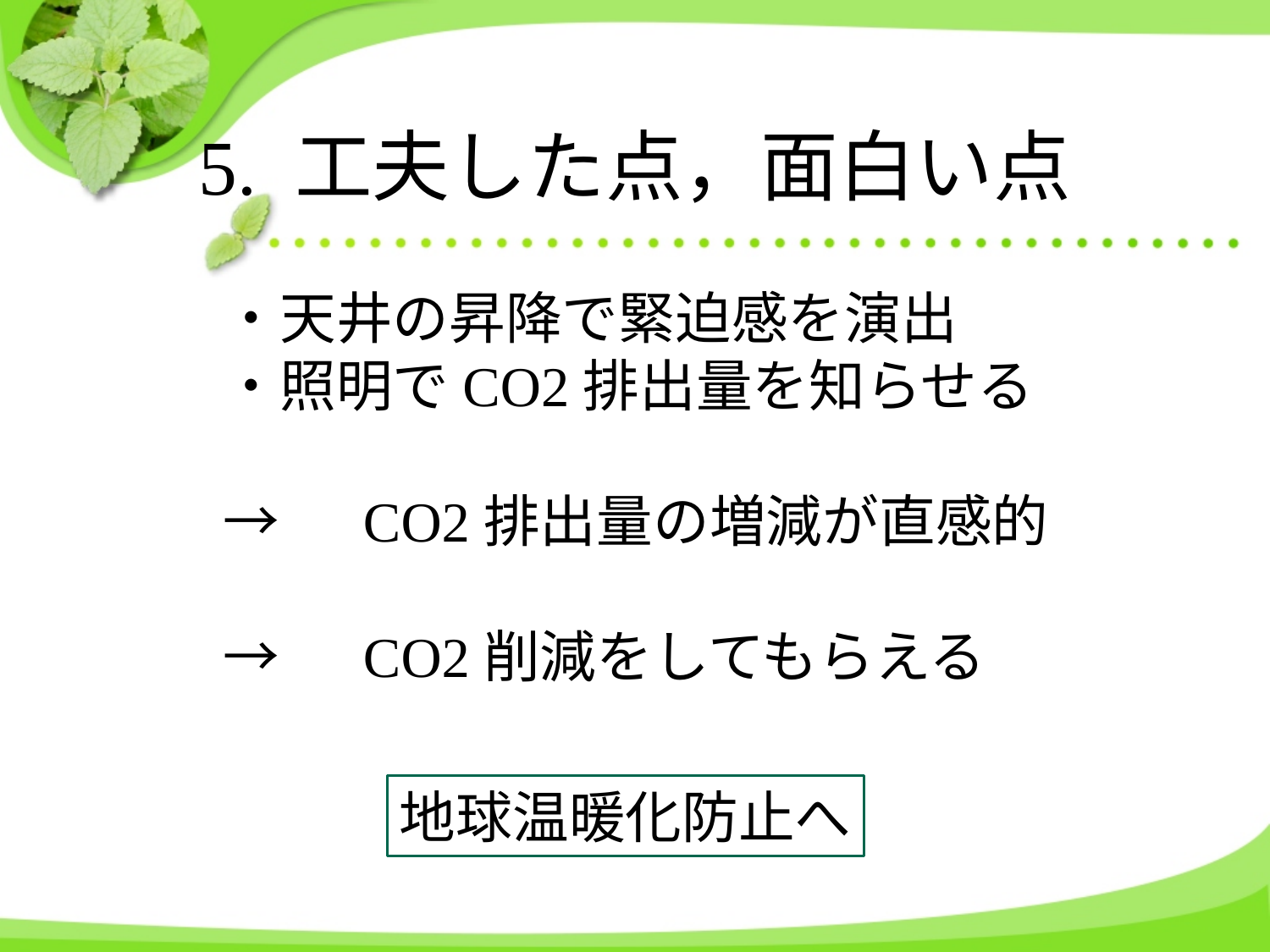

# 5. 工夫した点，面白い点
・天井の昇降で緊迫感を演出
・照明でCO2排出量を知らせる

→　CO2排出量の増減が直感的

→　CO2削減をしてもらえる
地球温暖化防止へ